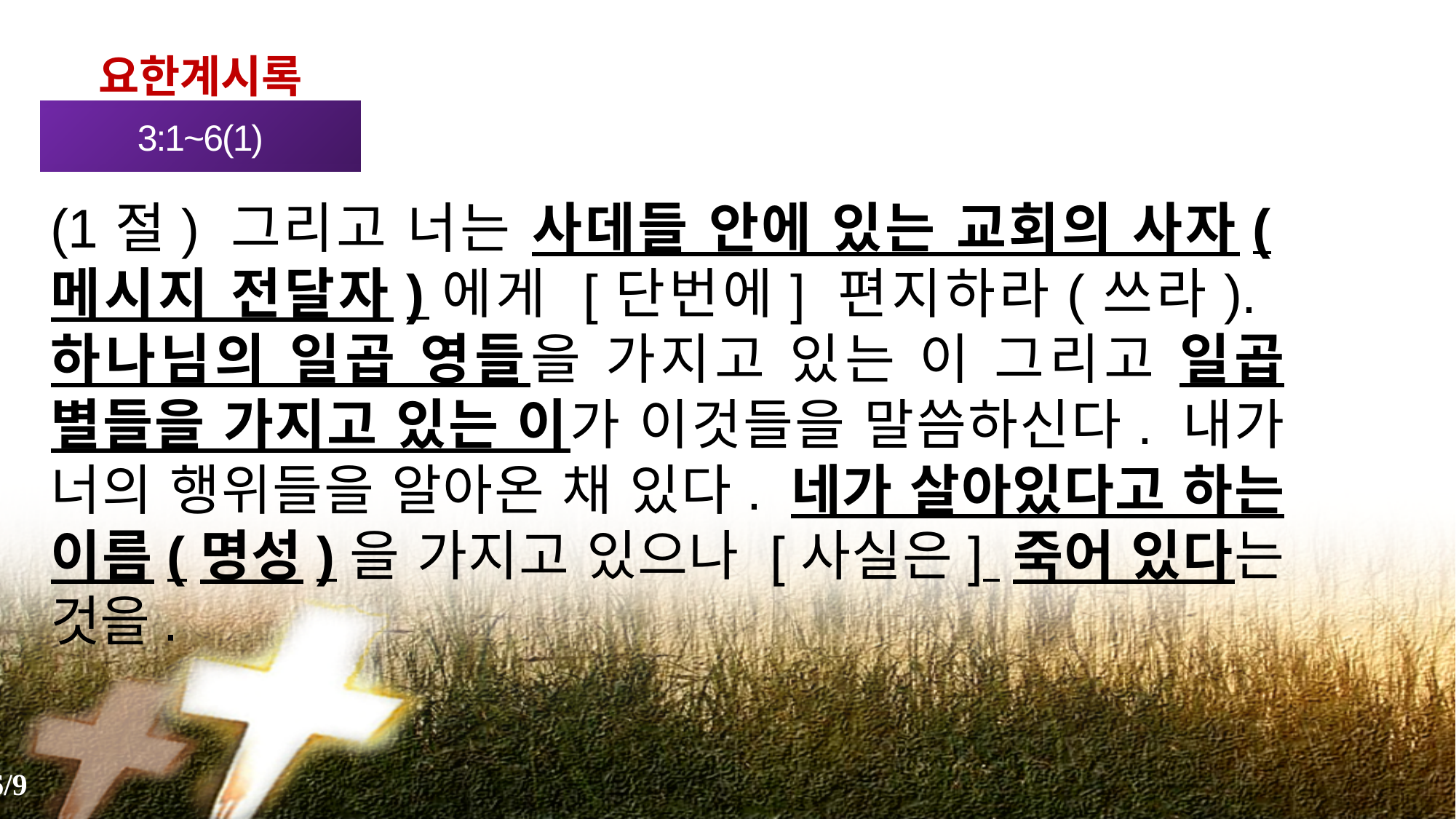

요한계시록

3:1~6(1)
(1절) 그리고 너는 사데들 안에 있는 교회의 사자(메시지 전달자)에게 [단번에] 편지하라(쓰라). 하나님의 일곱 영들을 가지고 있는 이 그리고 일곱 별들을 가지고 있는 이가 이것들을 말씀하신다. 내가 너의 행위들을 알아온 채 있다. 네가 살아있다고 하는 이름(명성)을 가지고 있으나 [사실은] 죽어 있다는 것을.